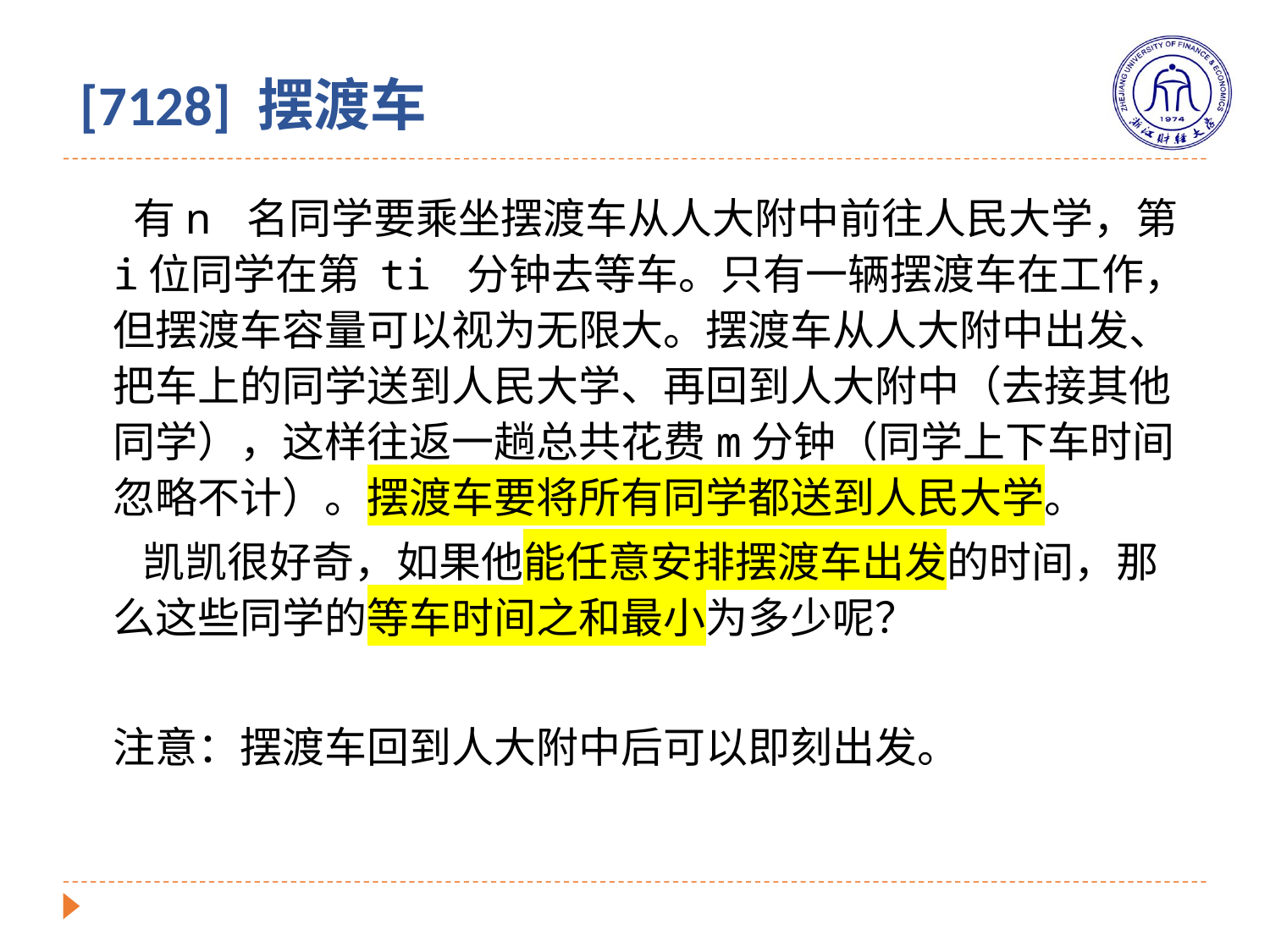

# [7128] 摆渡车
 有n 名同学要乘坐摆渡车从人大附中前往人民大学，第 i位同学在第 ti 分钟去等车。只有一辆摆渡车在工作，但摆渡车容量可以视为无限大。摆渡车从人大附中出发、 把车上的同学送到人民大学、再回到人大附中（去接其他同学），这样往返一趟总共花费m分钟（同学上下车时间忽略不计）。摆渡车要将所有同学都送到人民大学。
  凯凯很好奇，如果他能任意安排摆渡车出发的时间，那么这些同学的等车时间之和最小为多少呢？

注意：摆渡车回到人大附中后可以即刻出发。